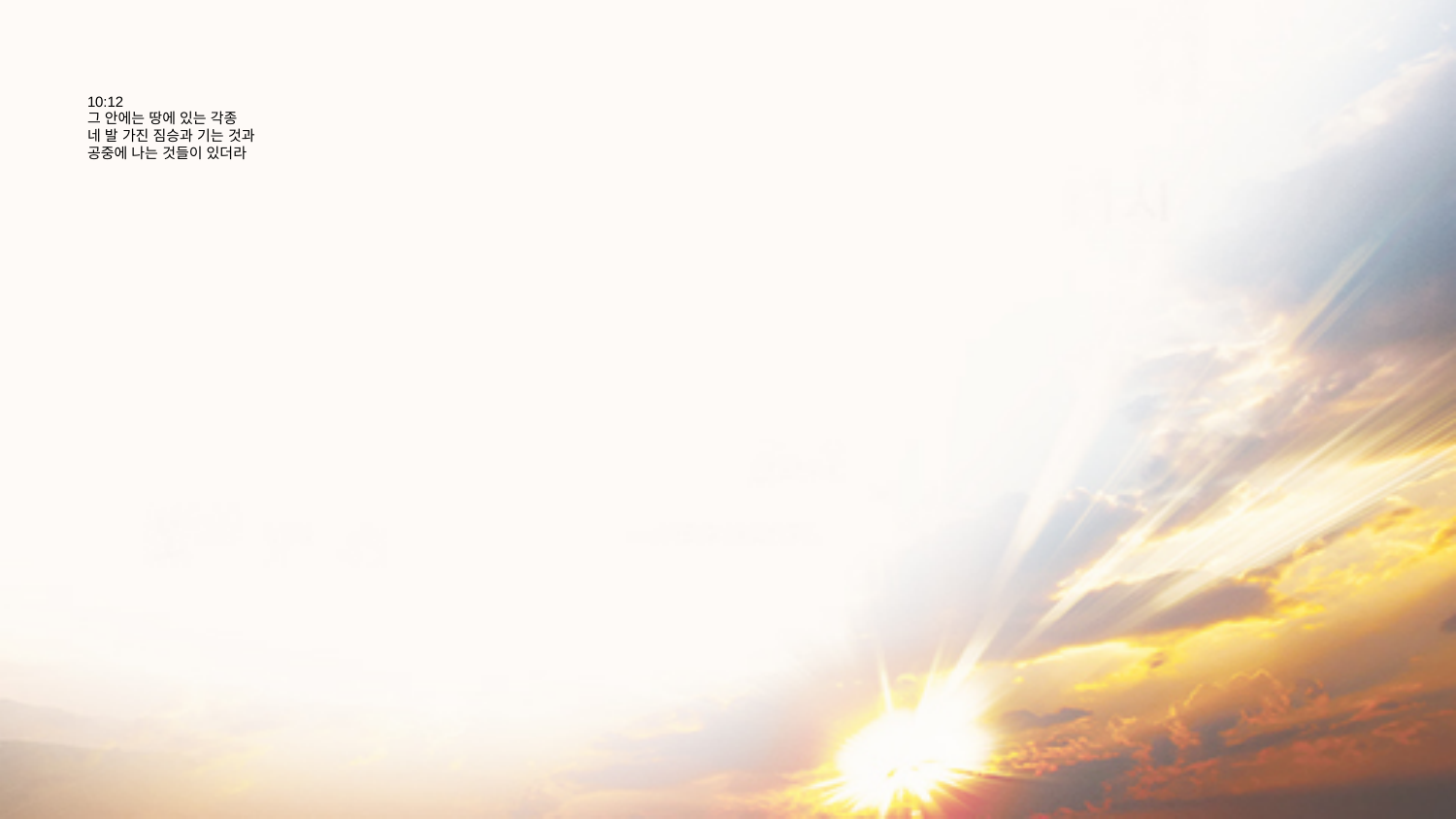

# 10:12 그 안에는 땅에 있는 각종 네 발 가진 짐승과 기는 것과 공중에 나는 것들이 있더라